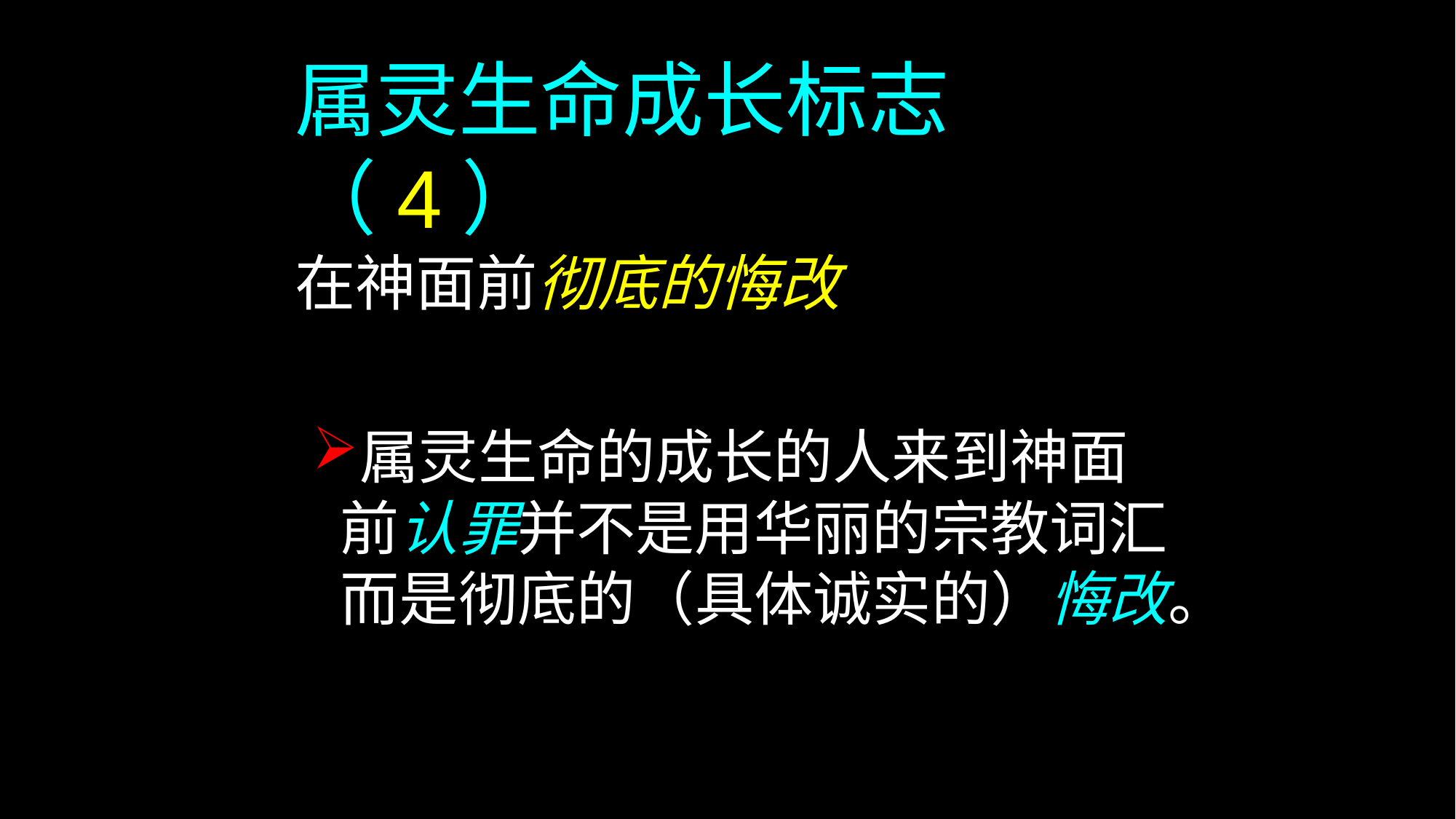

# 属灵生命成长标志 （4）
在神面前彻底的悔改

属灵生命的成长的人来到神面前认罪并不是用华丽的宗教词汇而是彻底的（具体诚实的）悔改。